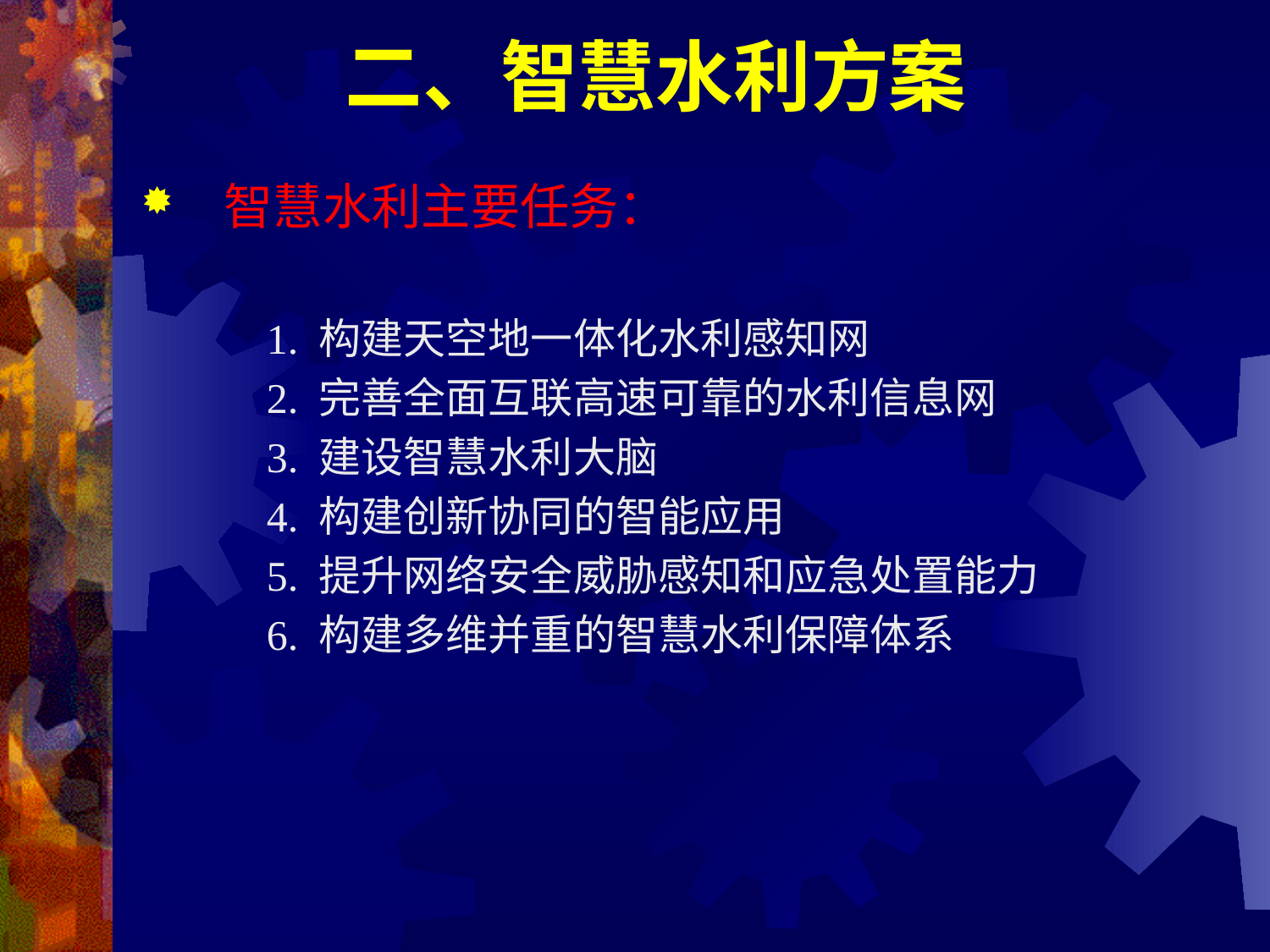

# 二、智慧水利方案
智慧水利主要任务：

            1. 构建天空地一体化水利感知网
            2. 完善全面互联高速可靠的水利信息网
            3. 建设智慧水利大脑
            4. 构建创新协同的智能应用
            5. 提升网络安全威胁感知和应急处置能力
            6. 构建多维并重的智慧水利保障体系